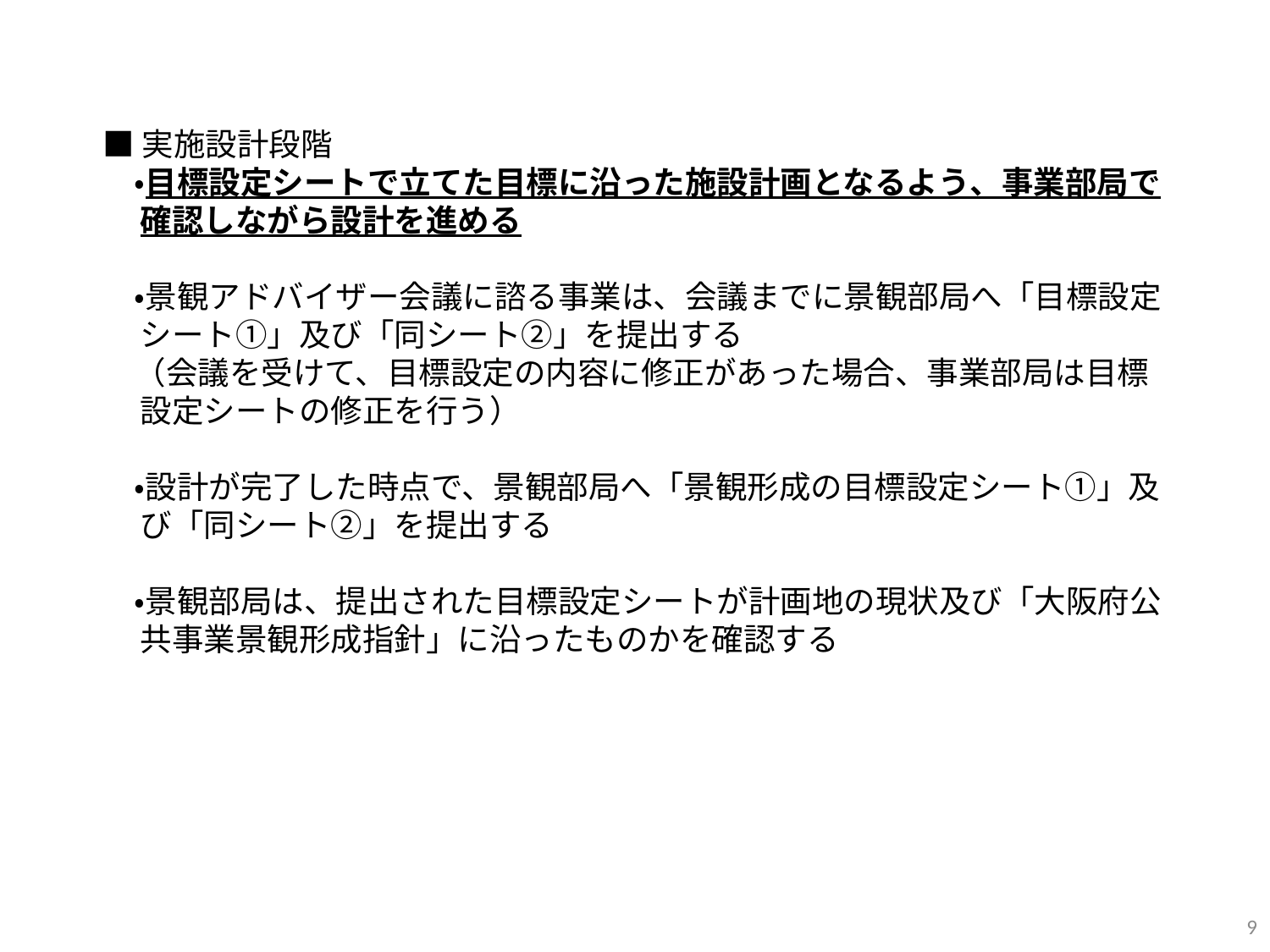

■実施設計段階
　・目標設定シートで立てた目標に沿った施設計画となるよう、事業部局で確認しながら設計を進める

　・景観アドバイザー会議に諮る事業は、会議までに景観部局へ「目標設定シート①」及び「同シート②」を提出する
　（会議を受けて、目標設定の内容に修正があった場合、事業部局は目標設定シートの修正を行う）

　・設計が完了した時点で、景観部局へ「景観形成の目標設定シート①」及び「同シート②」を提出する

　・景観部局は、提出された目標設定シートが計画地の現状及び「大阪府公共事業景観形成指針」に沿ったものかを確認する

9